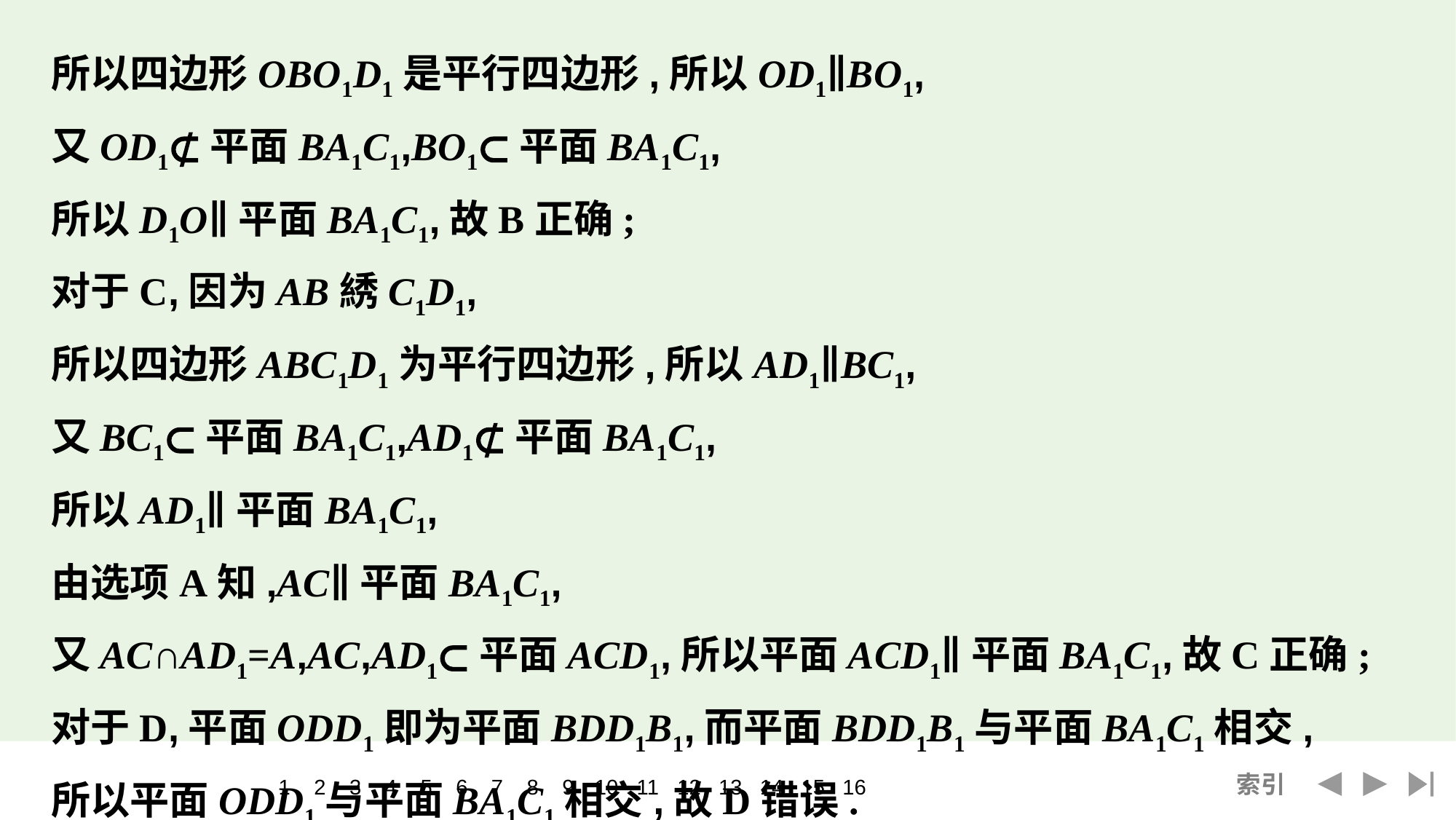

所以四边形OBO1D1是平行四边形,所以OD1∥BO1,
又OD1⊄平面BA1C1,BO1⊂平面BA1C1,
所以D1O∥平面BA1C1,故B正确;
对于C,因为AB綉C1D1,
所以四边形ABC1D1为平行四边形,所以AD1∥BC1,
又BC1⊂平面BA1C1,AD1⊄平面BA1C1,
所以AD1∥平面BA1C1,
由选项A知,AC∥平面BA1C1,
又AC∩AD1=A,AC,AD1⊂平面ACD1,所以平面ACD1∥平面BA1C1,故C正确;
对于D,平面ODD1即为平面BDD1B1,而平面BDD1B1与平面BA1C1相交,
所以平面ODD1与平面BA1C1相交,故D错误.